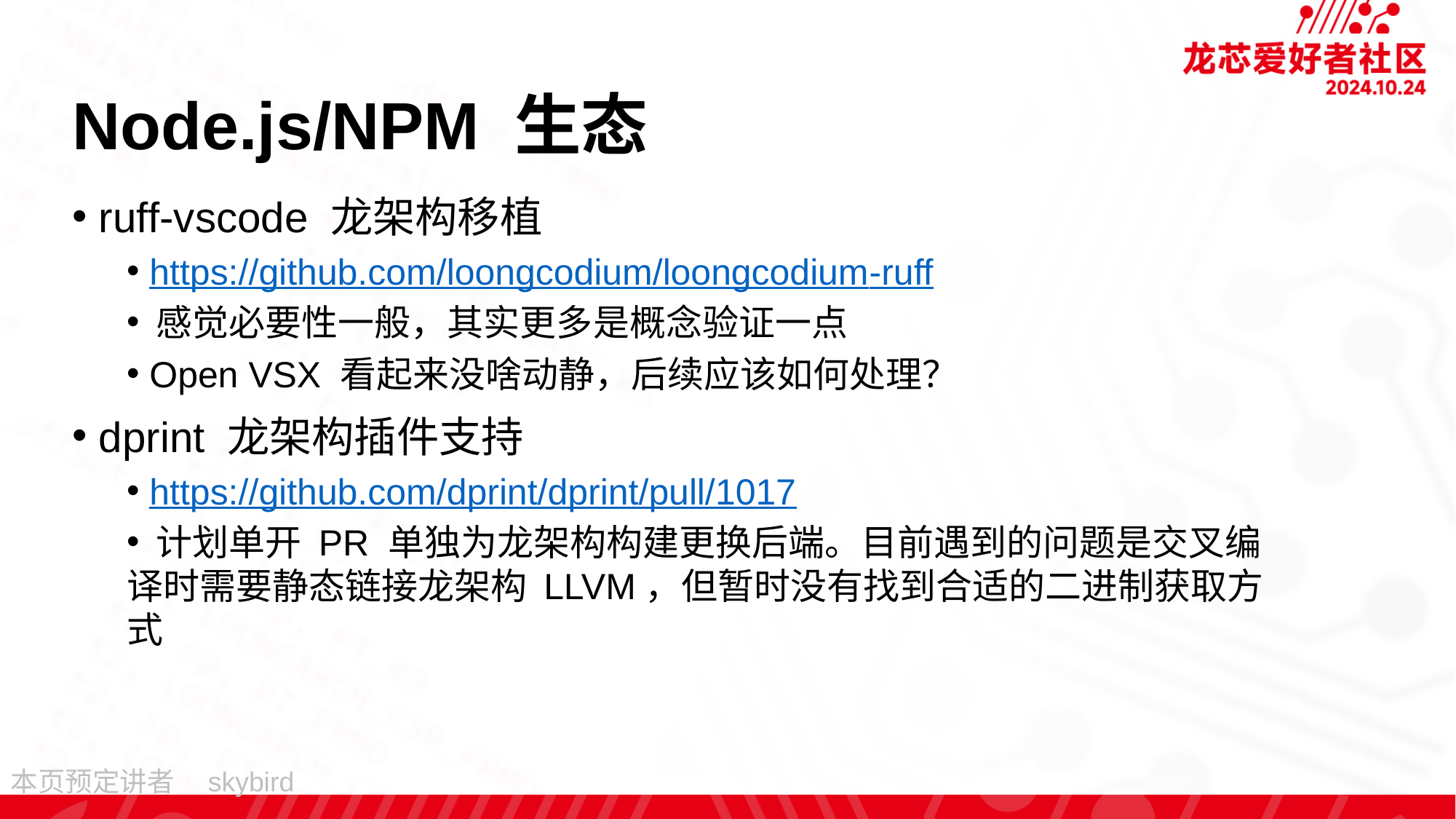

# Node.js/NPM 生态
 ruff-vscode 龙架构移植
 https://github.com/loongcodium/loongcodium-ruff
 感觉必要性一般，其实更多是概念验证一点
 Open VSX 看起来没啥动静，后续应该如何处理？
 dprint 龙架构插件支持
 https://github.com/dprint/dprint/pull/1017
 计划单开 PR 单独为龙架构构建更换后端。目前遇到的问题是交叉编译时需要静态链接龙架构 LLVM，但暂时没有找到合适的二进制获取方式
skybird